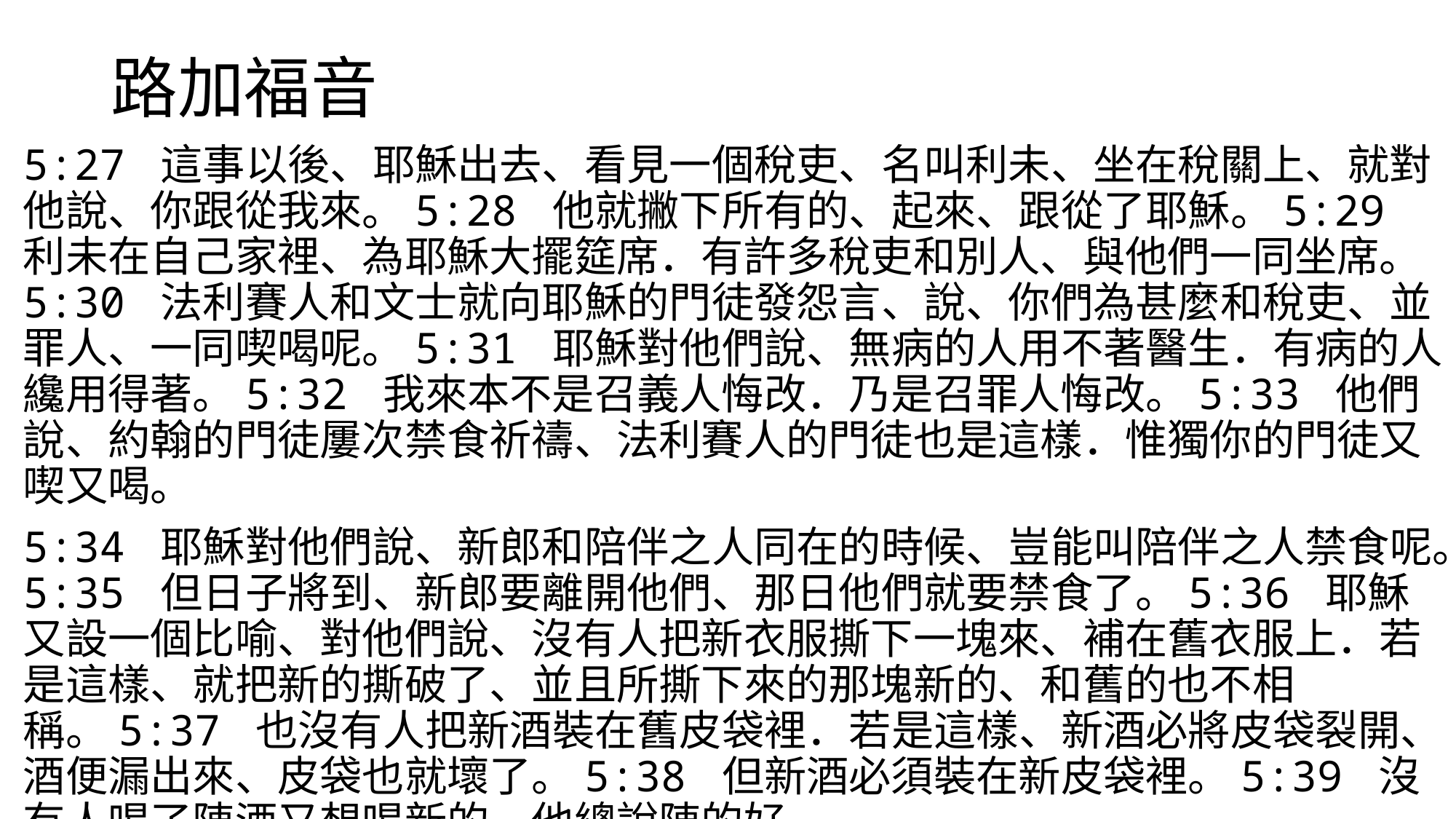

# 路加福音
5:27 這事以後、耶穌出去、看見一個稅吏、名叫利未、坐在稅關上、就對他說、你跟從我來。5:28 他就撇下所有的、起來、跟從了耶穌。5:29 利未在自己家裡、為耶穌大擺筵席．有許多稅吏和別人、與他們一同坐席。5:30 法利賽人和文士就向耶穌的門徒發怨言、說、你們為甚麼和稅吏、並罪人、一同喫喝呢。5:31 耶穌對他們說、無病的人用不著醫生．有病的人纔用得著。5:32 我來本不是召義人悔改．乃是召罪人悔改。5:33 他們說、約翰的門徒屢次禁食祈禱、法利賽人的門徒也是這樣．惟獨你的門徒又喫又喝。
5:34 耶穌對他們說、新郎和陪伴之人同在的時候、豈能叫陪伴之人禁食呢。5:35 但日子將到、新郎要離開他們、那日他們就要禁食了。5:36 耶穌又設一個比喻、對他們說、沒有人把新衣服撕下一塊來、補在舊衣服上．若是這樣、就把新的撕破了、並且所撕下來的那塊新的、和舊的也不相稱。5:37 也沒有人把新酒裝在舊皮袋裡．若是這樣、新酒必將皮袋裂開、酒便漏出來、皮袋也就壞了。5:38 但新酒必須裝在新皮袋裡。5:39 沒有人喝了陳酒又想喝新的、他總說陳的好。